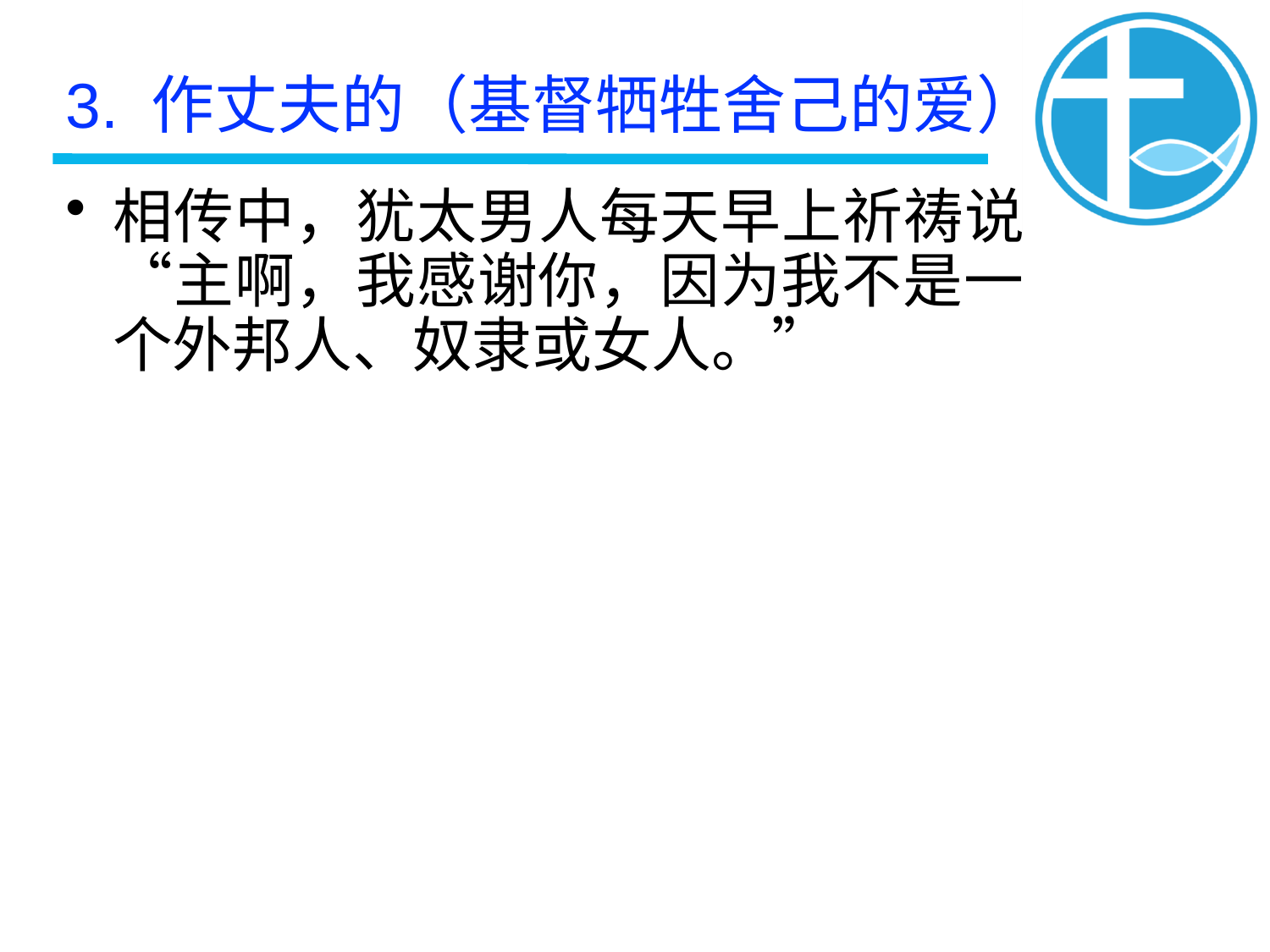

3. 作丈夫的（基督牺牲舍己的爱）
相传中，犹太男人每天早上祈祷说“主啊，我感谢你，因为我不是一个外邦人、奴隶或女人。”